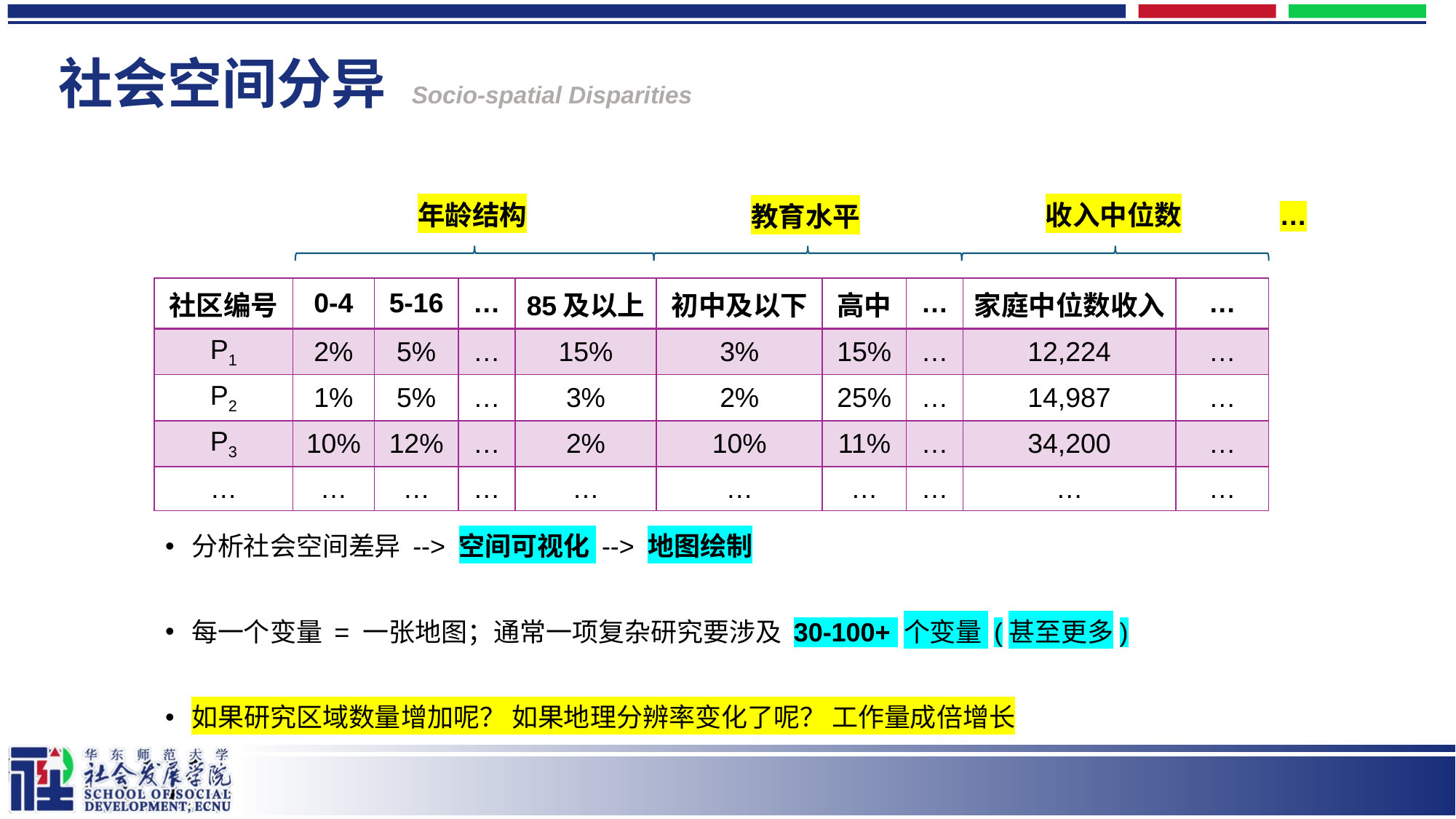

# 社会空间分异 Socio-spatial Disparities

年龄结构
收入中位数
…
教育水平
| 社区编号 | 0-4 | 5-16 | … | 85及以上 | 初中及以下 | 高中 | … | 家庭中位数收入 | … |
| --- | --- | --- | --- | --- | --- | --- | --- | --- | --- |
| P1 | 2% | 5% | … | 15% | 3% | 15% | … | 12,224 | … |
| P2 | 1% | 5% | … | 3% | 2% | 25% | … | 14,987 | … |
| P3 | 10% | 12% | … | 2% | 10% | 11% | … | 34,200 | … |
| … | … | … | … | … | … | … | … | … | … |
分析社会空间差异 --> 空间可视化 --> 地图绘制

每一个变量 = 一张地图；通常一项复杂研究要涉及 30-100+ 个变量 (甚至更多)

如果研究区域数量增加呢？ 如果地理分辨率变化了呢？ 工作量成倍增长